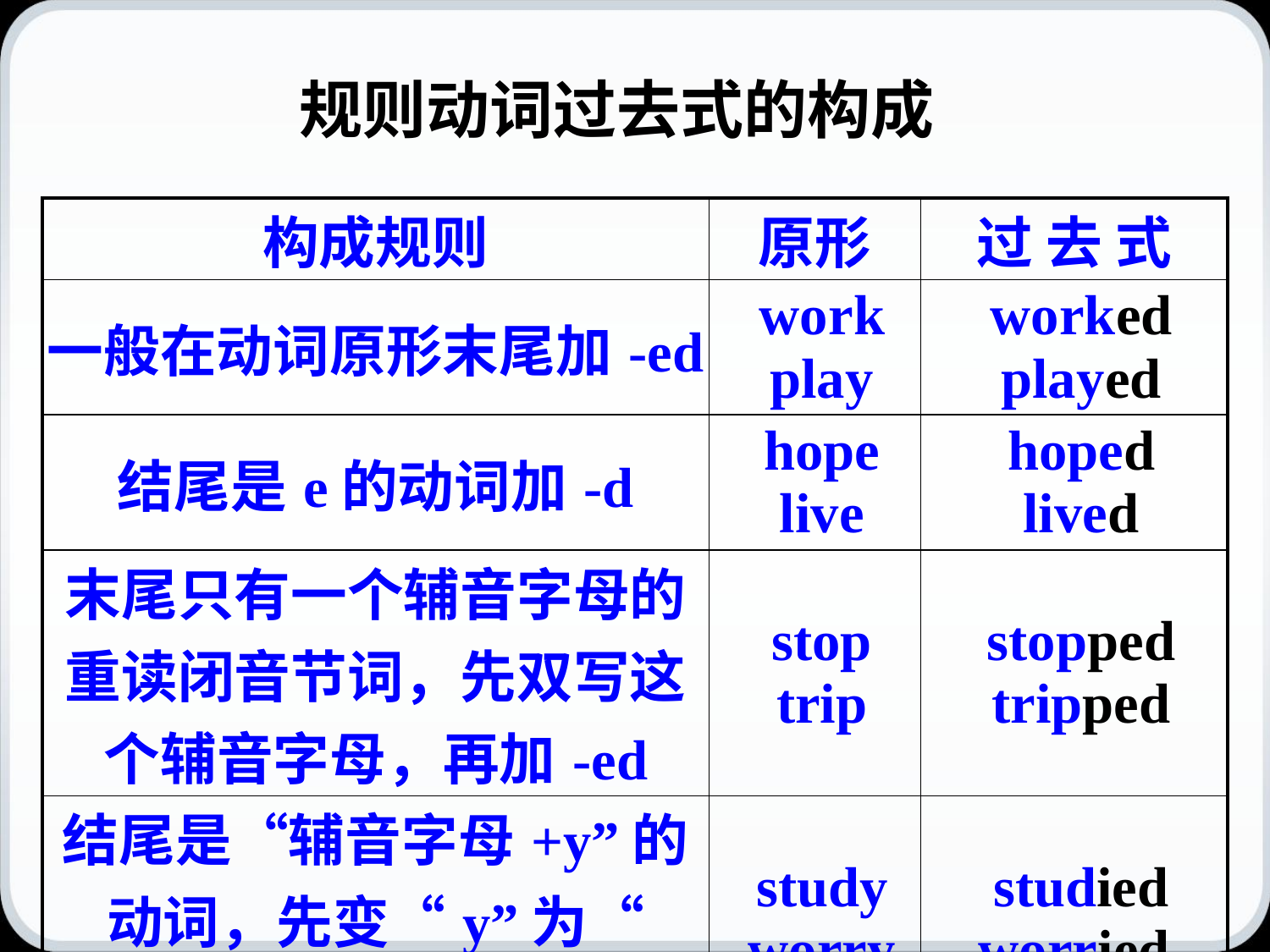

规则动词过去式的构成
| 构成规则 | 原形 | 过 去 式 |
| --- | --- | --- |
| 一般在动词原形末尾加-ed | work play | worked played |
| 结尾是e的动词加-d | hope live | hoped lived |
| 末尾只有一个辅音字母的重读闭音节词，先双写这个辅音字母，再加-ed | stop trip | stopped tripped |
| 结尾是“辅音字母+y”的动词，先变“y”为“ i”再加-ed | study worry | studied worried |